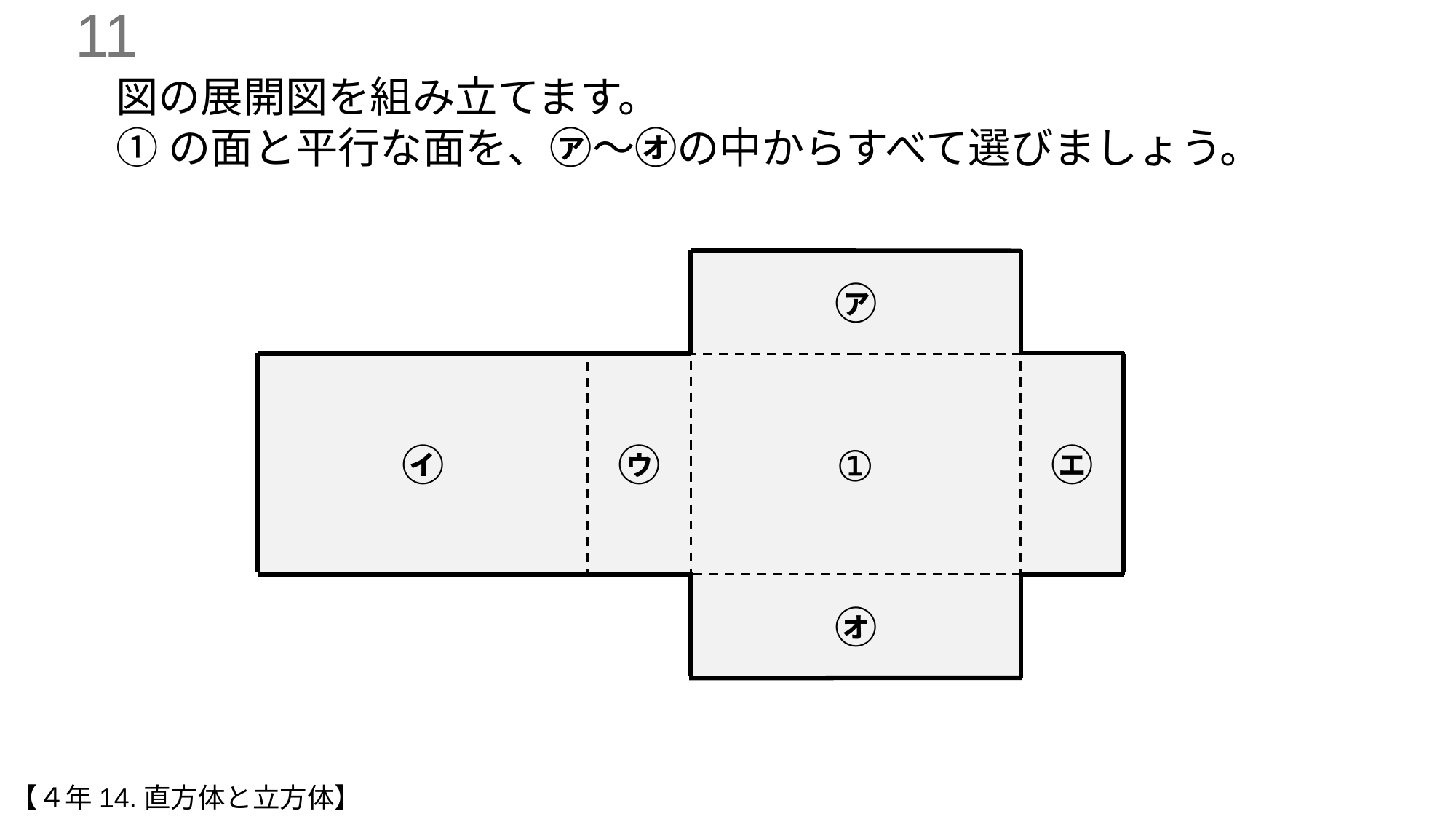

11
図の展開図を組み立てます。
①の面と平行な面を、㋐～㋔の中からすべて選びましょう。
㋐
㋓
㋑
㋒
①
㋔
【４年14.直方体と立方体】